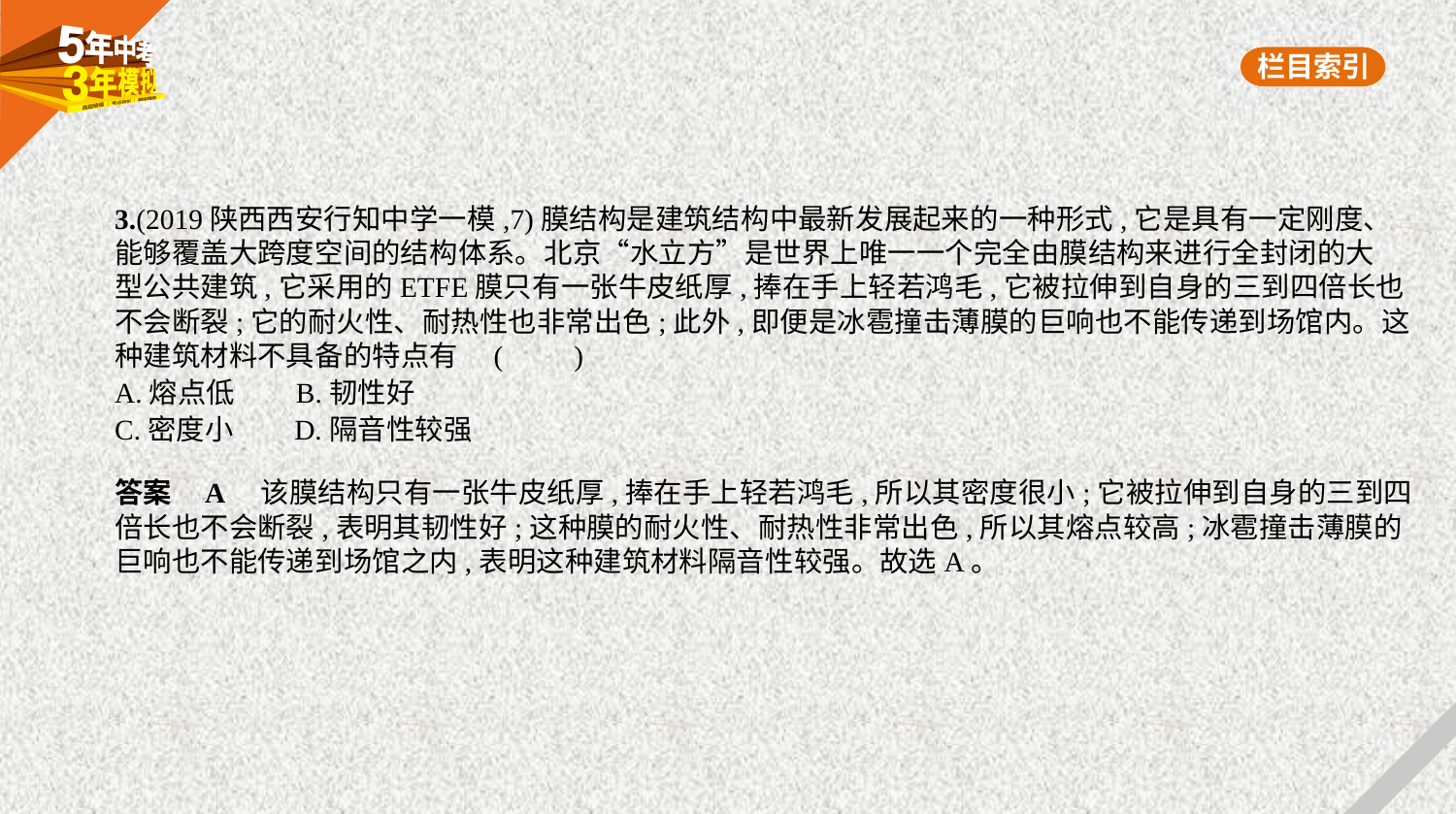

3.(2019陕西西安行知中学一模,7)膜结构是建筑结构中最新发展起来的一种形式,它是具有一定刚度、
能够覆盖大跨度空间的结构体系。北京“水立方”是世界上唯一一个完全由膜结构来进行全封闭的大
型公共建筑,它采用的ETFE膜只有一张牛皮纸厚,捧在手上轻若鸿毛,它被拉伸到自身的三到四倍长也
不会断裂;它的耐火性、耐热性也非常出色;此外,即便是冰雹撞击薄膜的巨响也不能传递到场馆内。这
种建筑材料不具备的特点有 (　　)
A.熔点低　    B.韧性好
C.密度小　    D.隔音性较强
答案    A　该膜结构只有一张牛皮纸厚,捧在手上轻若鸿毛,所以其密度很小;它被拉伸到自身的三到四
倍长也不会断裂,表明其韧性好;这种膜的耐火性、耐热性非常出色,所以其熔点较高;冰雹撞击薄膜的
巨响也不能传递到场馆之内,表明这种建筑材料隔音性较强。故选A。